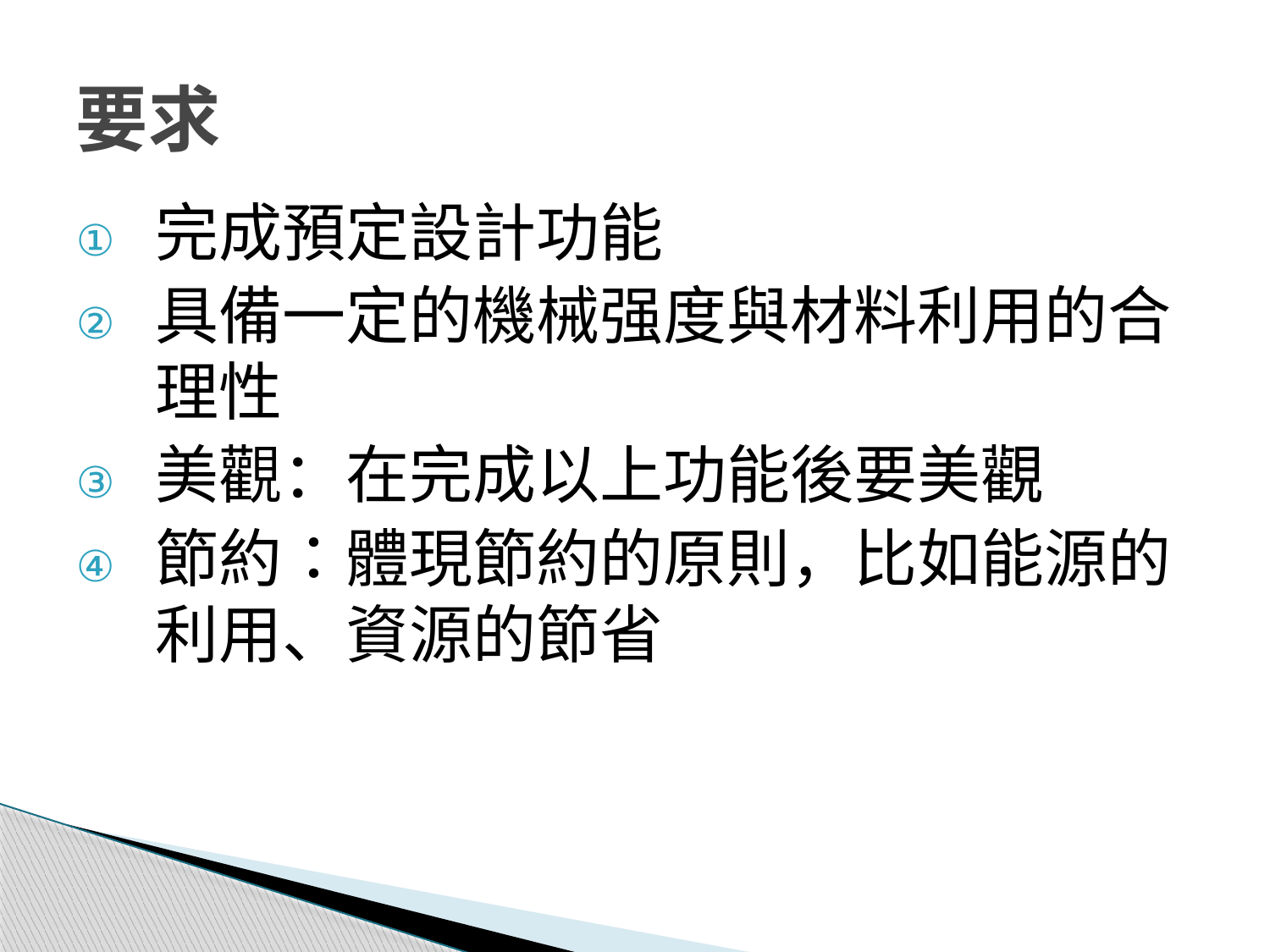

# 要求
完成預定設計功能
具備一定的機械强度與材料利用的合理性
美觀：在完成以上功能後要美觀
節約：體現節約的原則，比如能源的利用、資源的節省